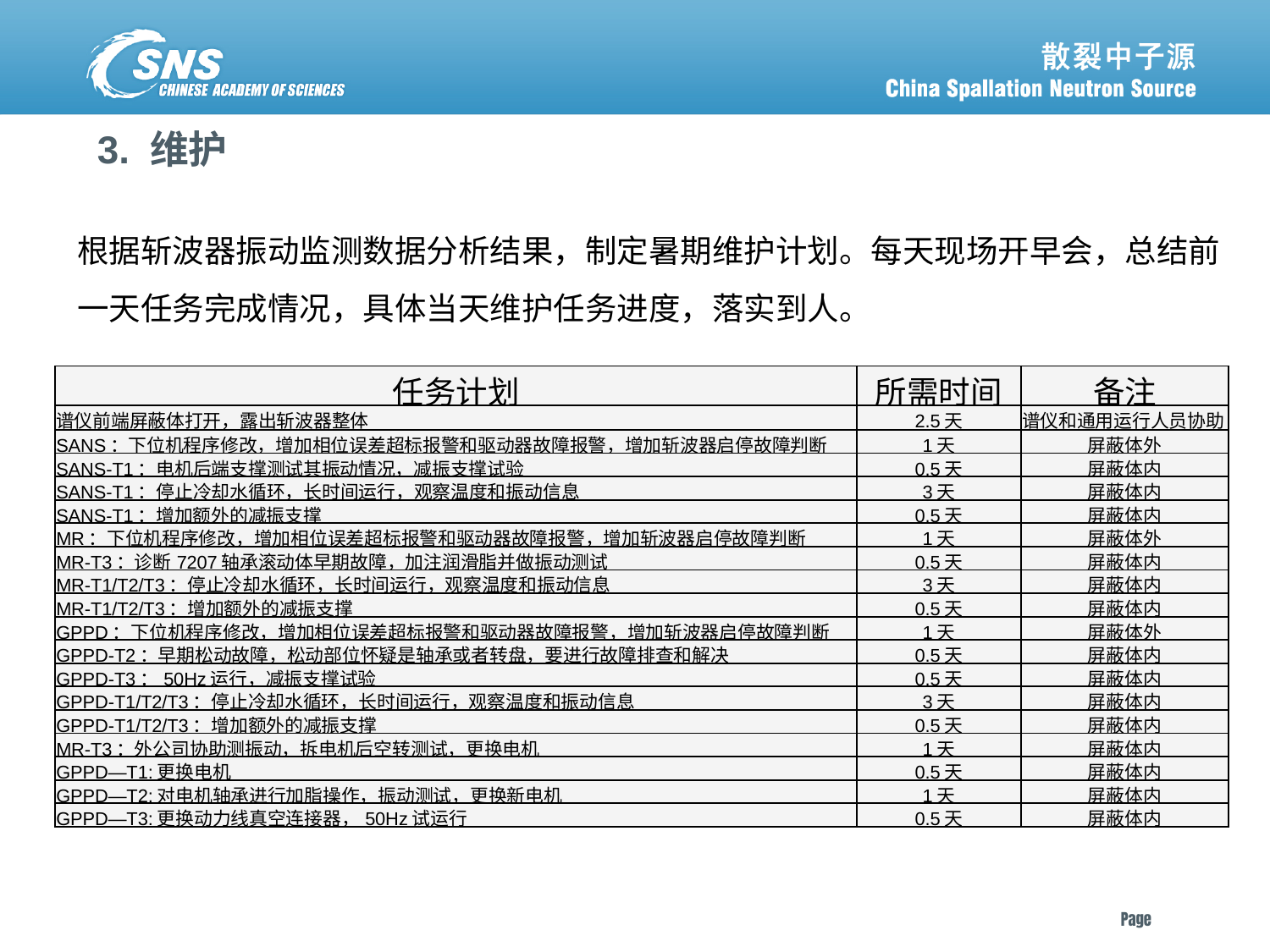

# 3. 维护
根据斩波器振动监测数据分析结果，制定暑期维护计划。每天现场开早会，总结前一天任务完成情况，具体当天维护任务进度，落实到人。
| 任务计划 | 所需时间 | 备注 |
| --- | --- | --- |
| 谱仪前端屏蔽体打开，露出斩波器整体 | 2.5天 | 谱仪和通用运行人员协助 |
| SANS：下位机程序修改，增加相位误差超标报警和驱动器故障报警，增加斩波器启停故障判断 | 1天 | 屏蔽体外 |
| SANS-T1：电机后端支撑测试其振动情况，减振支撑试验 | 0.5天 | 屏蔽体内 |
| SANS-T1：停止冷却水循环，长时间运行，观察温度和振动信息 | 3天 | 屏蔽体内 |
| SANS-T1：增加额外的减振支撑 | 0.5天 | 屏蔽体内 |
| MR：下位机程序修改，增加相位误差超标报警和驱动器故障报警，增加斩波器启停故障判断 | 1天 | 屏蔽体外 |
| MR-T3：诊断7207轴承滚动体早期故障，加注润滑脂并做振动测试 | 0.5天 | 屏蔽体内 |
| MR-T1/T2/T3：停止冷却水循环，长时间运行，观察温度和振动信息 | 3天 | 屏蔽体内 |
| MR-T1/T2/T3：增加额外的减振支撑 | 0.5天 | 屏蔽体内 |
| GPPD：下位机程序修改，增加相位误差超标报警和驱动器故障报警，增加斩波器启停故障判断 | 1天 | 屏蔽体外 |
| GPPD-T2：早期松动故障，松动部位怀疑是轴承或者转盘，要进行故障排查和解决 | 0.5天 | 屏蔽体内 |
| GPPD-T3：50Hz运行，减振支撑试验 | 0.5天 | 屏蔽体内 |
| GPPD-T1/T2/T3：停止冷却水循环，长时间运行，观察温度和振动信息 | 3天 | 屏蔽体内 |
| GPPD-T1/T2/T3：增加额外的减振支撑 | 0.5天 | 屏蔽体内 |
| MR-T3：外公司协助测振动，拆电机后空转测试，更换电机 | 1天 | 屏蔽体内 |
| GPPD—T1:更换电机 | 0.5天 | 屏蔽体内 |
| GPPD—T2:对电机轴承进行加脂操作，振动测试，更换新电机 | 1天 | 屏蔽体内 |
| GPPD—T3:更换动力线真空连接器，50Hz试运行 | 0.5天 | 屏蔽体内 |